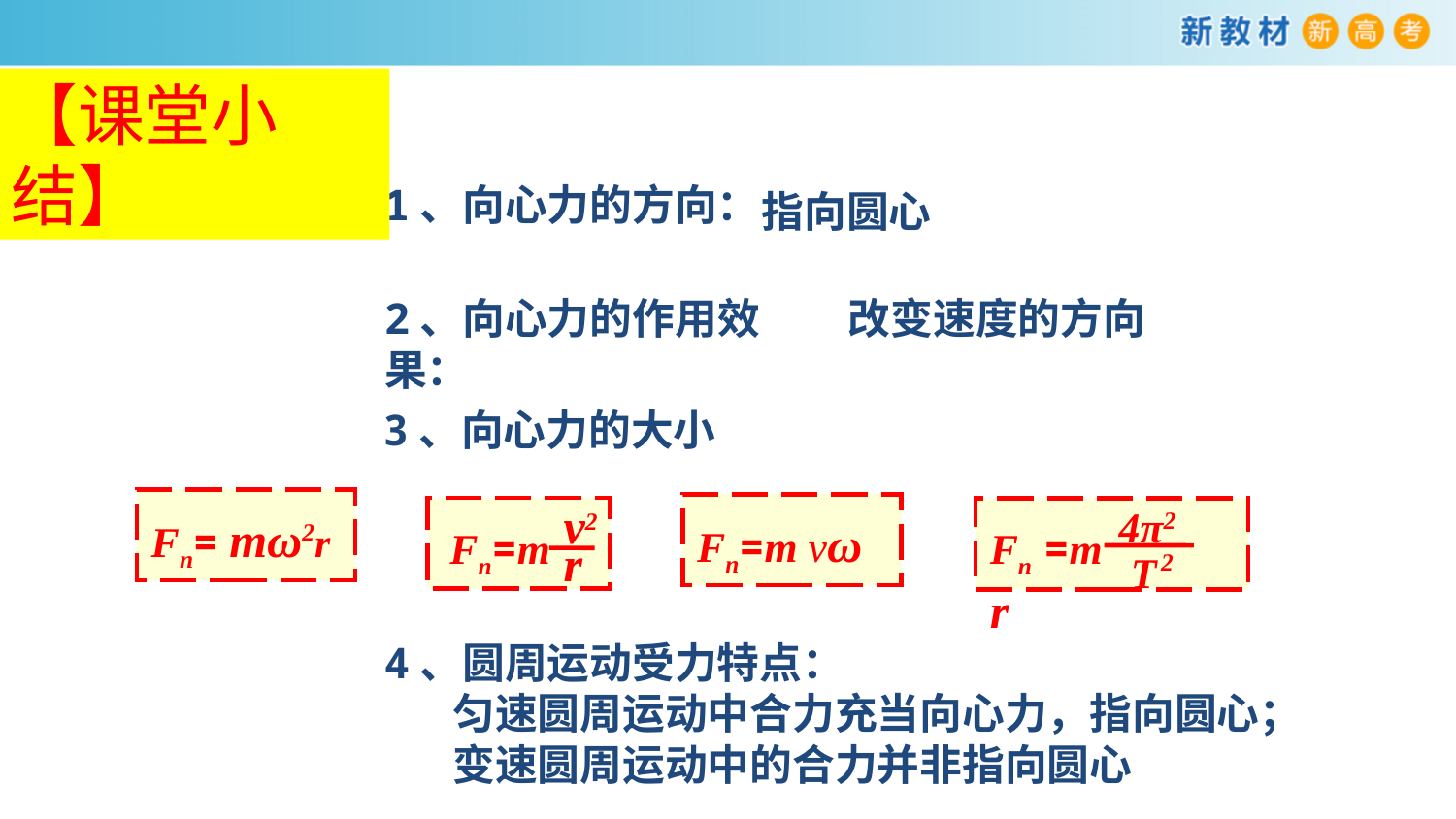

【课堂小结】
1、向心力的方向：
指向圆心
2、向心力的作用效果：
改变速度的方向
3、向心力的大小
v2
Fn=m
r

Fn= mω2r
4π2

Fn =m     r
T 2

Fn=m vω
4、圆周运动受力特点：
      匀速圆周运动中合力充当向心力，指向圆心；
      变速圆周运动中的合力并非指向圆心